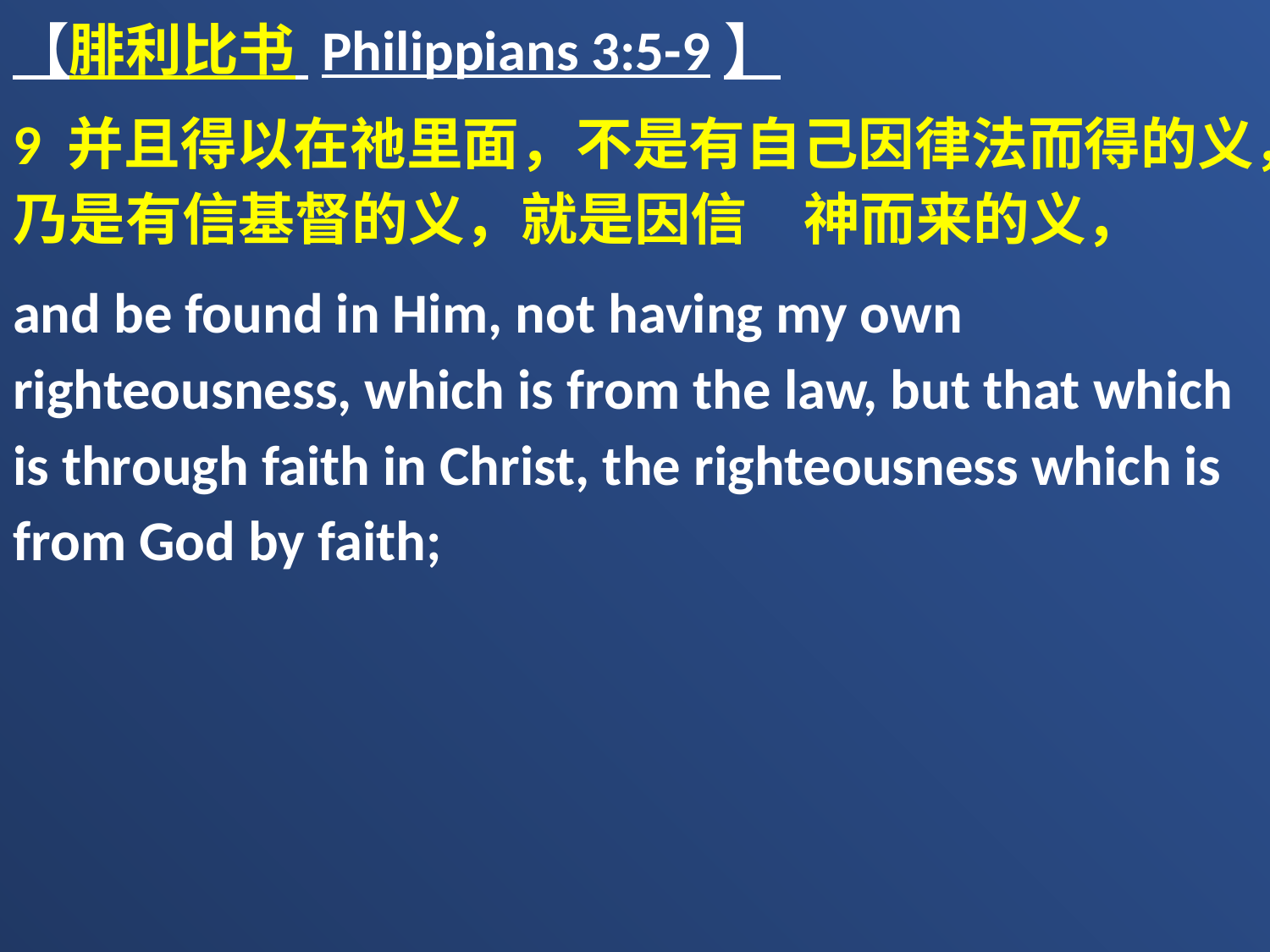

【腓利比书 Philippians 3:5-9】
9 并且得以在祂里面，不是有自己因律法而得的义，乃是有信基督的义，就是因信　神而来的义，
and be found in Him, not having my own righteousness, which is from the law, but that which is through faith in Christ, the righteousness which is from God by faith;